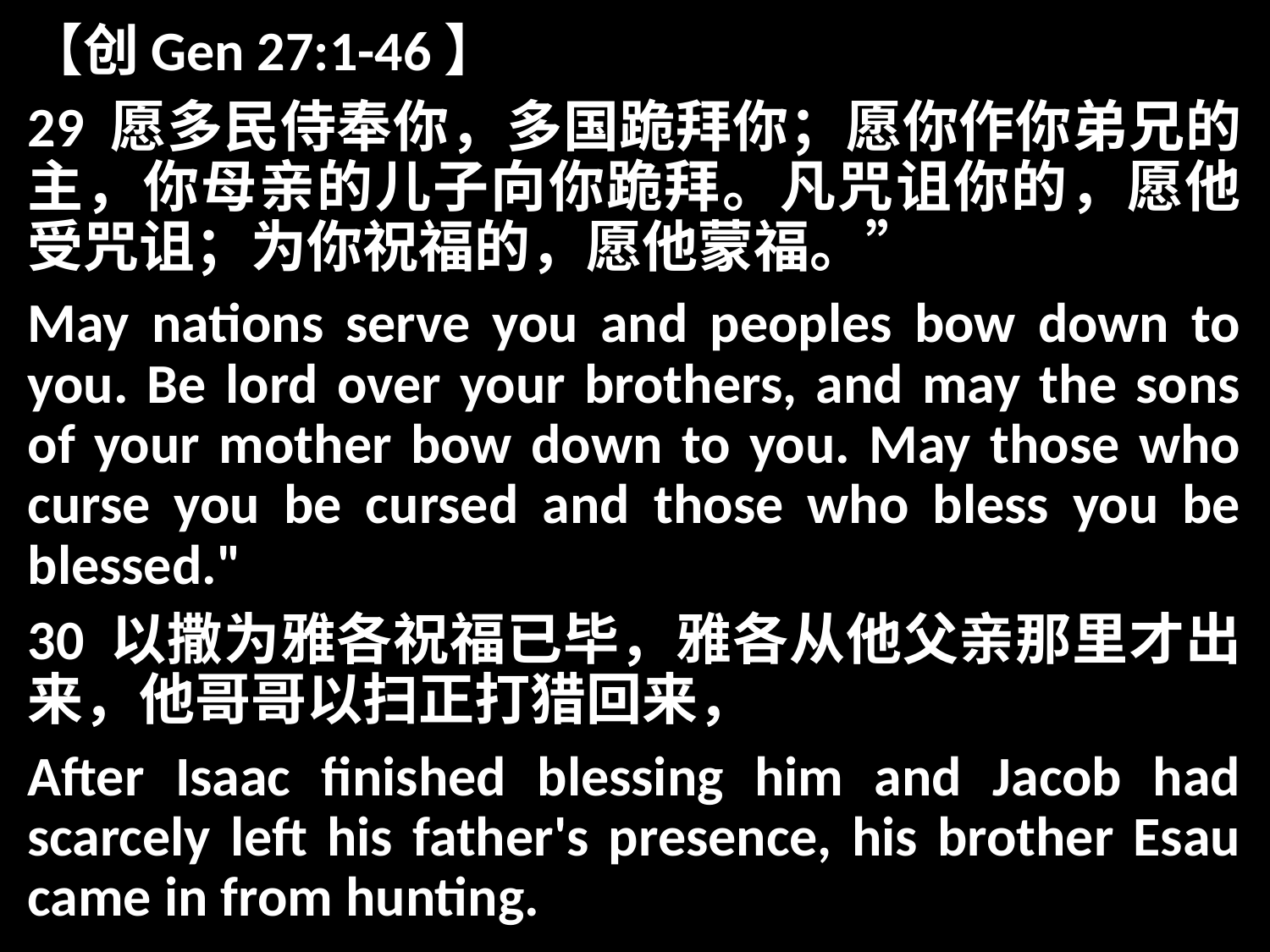

【创Gen 27:1-46】
29 愿多民侍奉你，多国跪拜你；愿你作你弟兄的主，你母亲的儿子向你跪拜。凡咒诅你的，愿他受咒诅；为你祝福的，愿他蒙福。”
May nations serve you and peoples bow down to you. Be lord over your brothers, and may the sons of your mother bow down to you. May those who curse you be cursed and those who bless you be blessed."
30 以撒为雅各祝福已毕，雅各从他父亲那里才出来，他哥哥以扫正打猎回来，
After Isaac finished blessing him and Jacob had scarcely left his father's presence, his brother Esau came in from hunting.